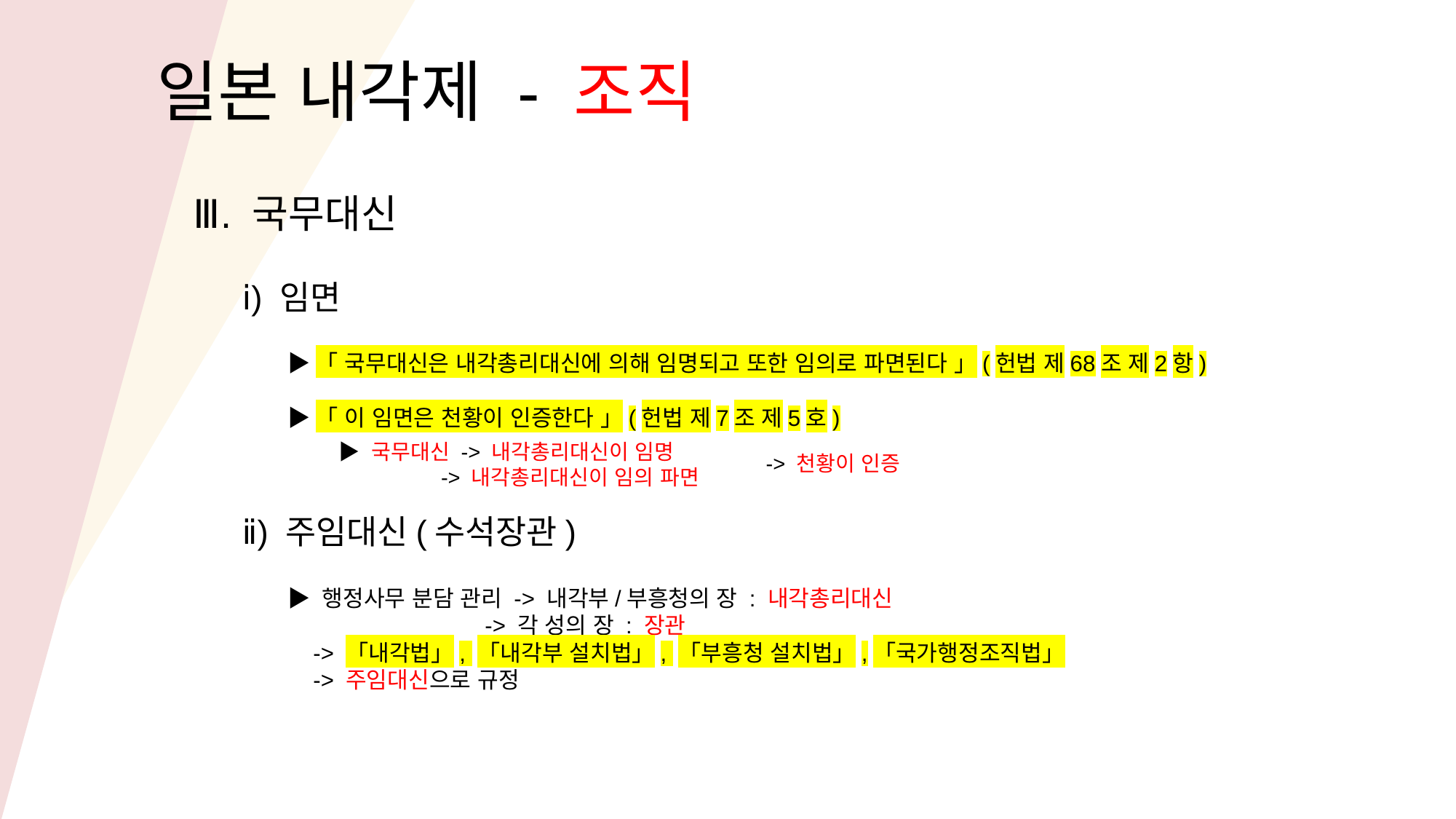

일본 내각제 - 조직
Ⅲ. 국무대신
ⅰ) 임면
▶「 국무대신은 내각총리대신에 의해 임명되고 또한 임의로 파면된다 」(헌법 제68조 제2항)

▶「 이 임면은 천황이 인증한다 」(헌법 제7조 제5호)
▶ 국무대신 -> 내각총리대신이 임명
                 -> 내각총리대신이 임의 파면
-> 천황이 인증
ⅱ) 주임대신(수석장관)
▶ 행정사무 분담 관리 -> 내각부/부흥청의 장 : 내각총리대신
                               -> 각 성의 장 : 장관
    -> 「내각법」, 「내각부 설치법」, 「부흥청 설치법」,「국가행정조직법」
    -> 주임대신으로 규정